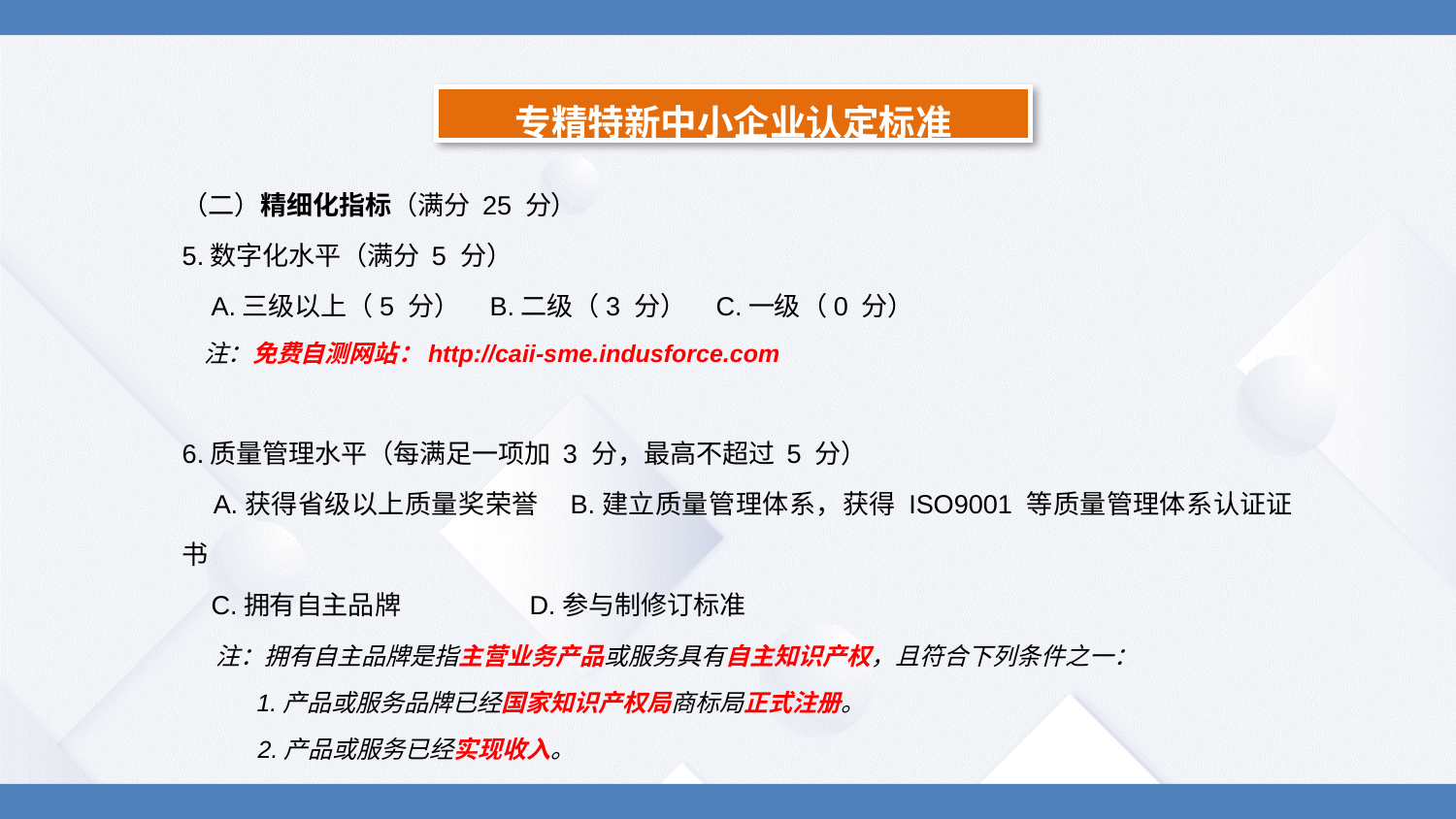

专精特新中小企业认定标准

（二）精细化指标（满分 25 分）
5.数字化水平（满分 5 分）
    A.三级以上（5 分）    B.二级（3 分）    C.一级（0 分）
   注：免费自测网站：http://caii-sme.indusforce.com

6.质量管理水平（每满足一项加 3 分，最高不超过 5 分）
    A.获得省级以上质量奖荣誉    B.建立质量管理体系，获得 ISO9001 等质量管理体系认证证书
    C.拥有自主品牌                     D.参与制修订标准
     注：拥有自主品牌是指主营业务产品或服务具有自主知识产权，且符合下列条件之一：
           1.产品或服务品牌已经国家知识产权局商标局正式注册。
      2.产品或服务已经实现收入。